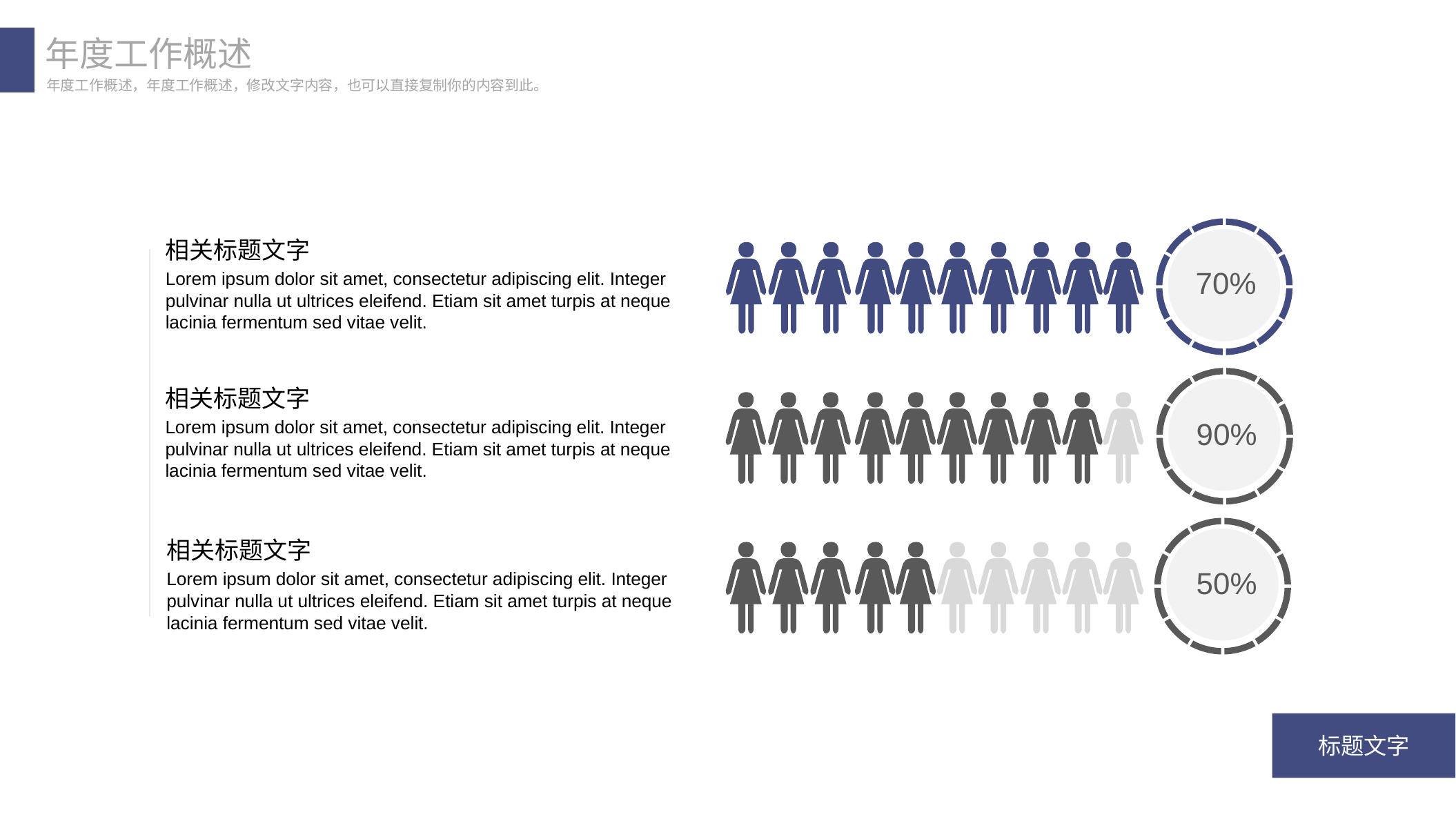

年度工作概述
年度工作概述，年度工作概述，修改文字内容，也可以直接复制你的内容到此。

相关标题文字
Lorem ipsum dolor sit amet, consectetur adipiscing elit. Integer pulvinar nulla ut ultrices eleifend. Etiam sit amet turpis at neque lacinia fermentum sed vitae velit.

70%

相关标题文字
Lorem ipsum dolor sit amet, consectetur adipiscing elit. Integer pulvinar nulla ut ultrices eleifend. Etiam sit amet turpis at neque lacinia fermentum sed vitae velit.

90%

相关标题文字
Lorem ipsum dolor sit amet, consectetur adipiscing elit. Integer pulvinar nulla ut ultrices eleifend. Etiam sit amet turpis at neque lacinia fermentum sed vitae velit.

50%

标题文字